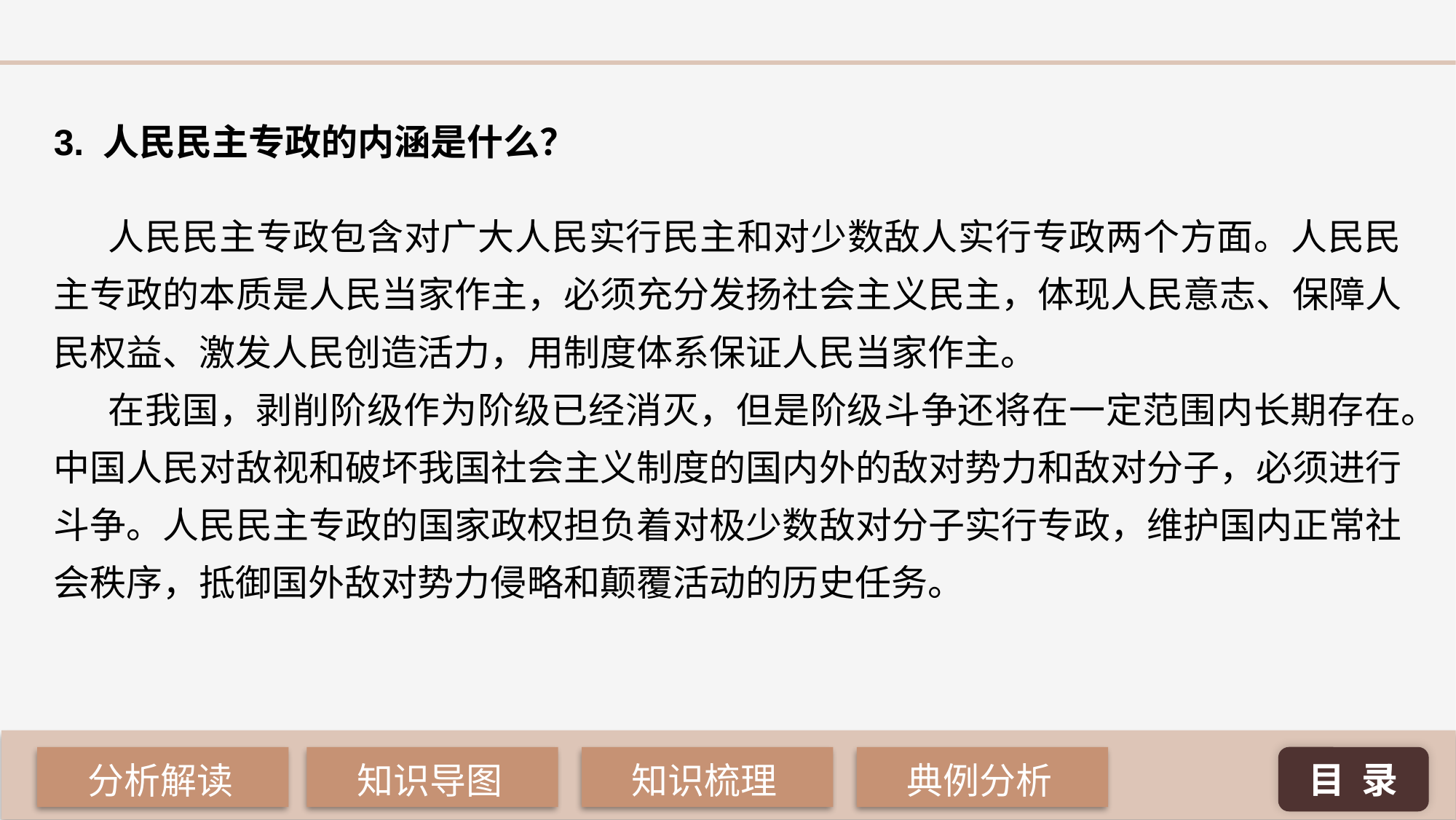

3. 人民民主专政的内涵是什么？
人民民主专政包含对广大人民实行民主和对少数敌人实行专政两个方面。人民民主专政的本质是人民当家作主，必须充分发扬社会主义民主，体现人民意志、保障人民权益、激发人民创造活力，用制度体系保证人民当家作主。
在我国，剥削阶级作为阶级已经消灭，但是阶级斗争还将在一定范围内长期存在。中国人民对敌视和破坏我国社会主义制度的国内外的敌对势力和敌对分子，必须进行斗争。人民民主专政的国家政权担负着对极少数敌对分子实行专政，维护国内正常社会秩序，抵御国外敌对势力侵略和颠覆活动的历史任务。